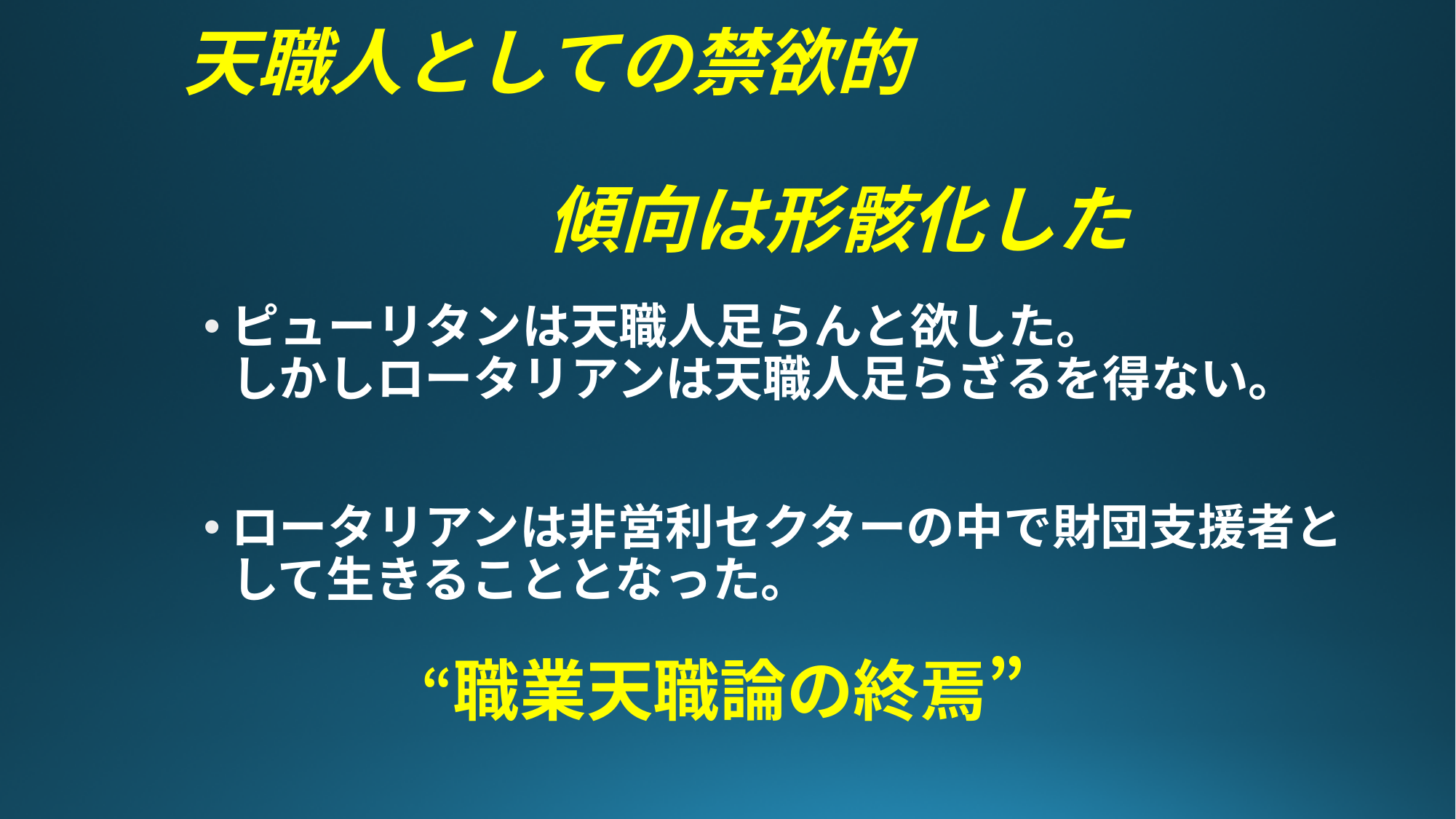

# 天職人としての禁欲的　　　　　　　 　　　　　　傾向は形骸化した
ピューリタンは天職人足らんと欲した。　　　　しかしロータリアンは天職人足らざるを得ない。

ロータリアンは非営利セクターの中で財団支援者として生きることとなった。

　　　　“職業天職論の終焉”